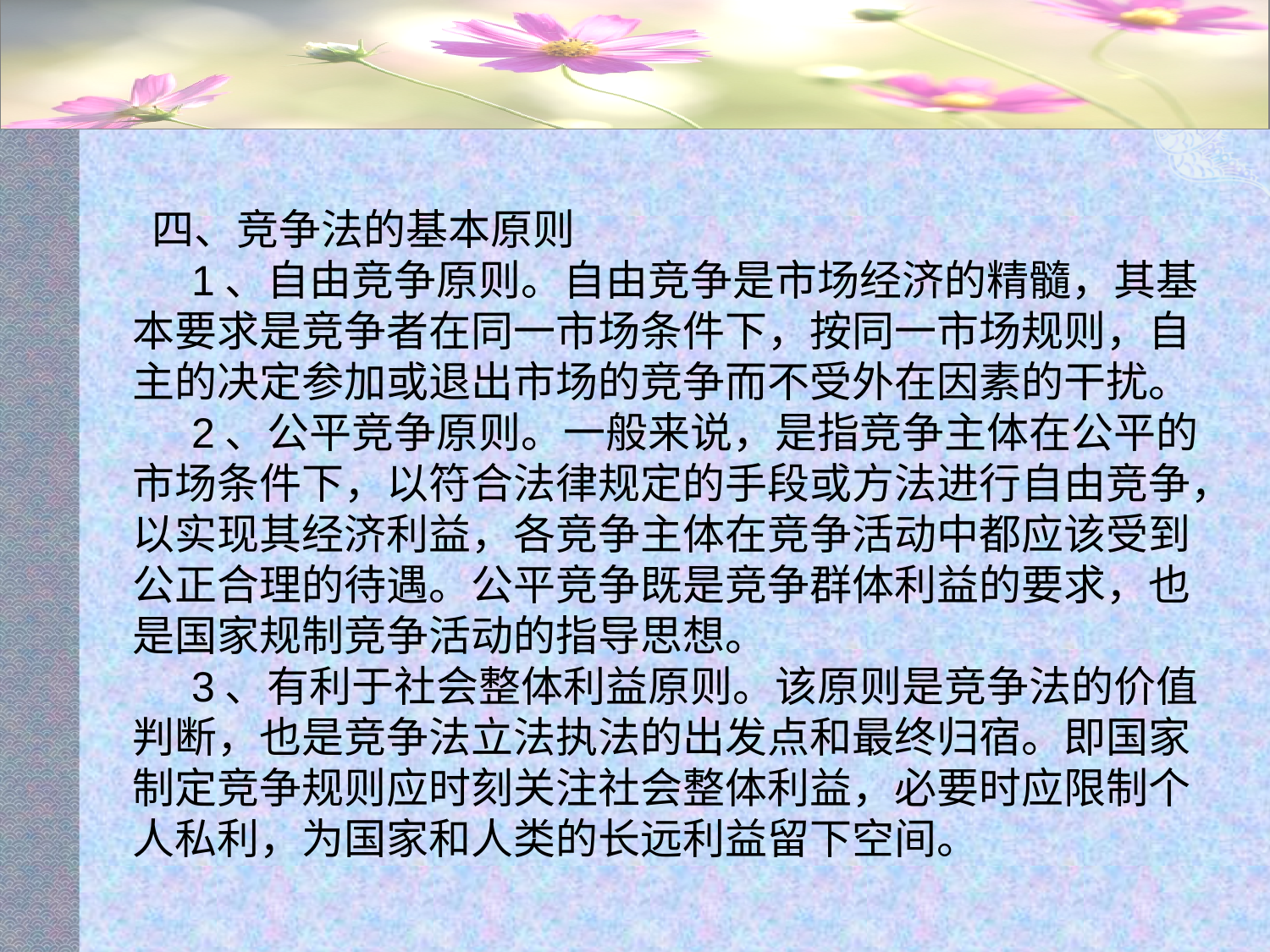

#
 四、竞争法的基本原则
     1、自由竞争原则。自由竞争是市场经济的精髓，其基本要求是竞争者在同一市场条件下，按同一市场规则，自主的决定参加或退出市场的竞争而不受外在因素的干扰。
     2、公平竞争原则。一般来说，是指竞争主体在公平的市场条件下，以符合法律规定的手段或方法进行自由竞争，以实现其经济利益，各竞争主体在竞争活动中都应该受到公正合理的待遇。公平竞争既是竞争群体利益的要求，也是国家规制竞争活动的指导思想。
     3、有利于社会整体利益原则。该原则是竞争法的价值判断，也是竞争法立法执法的出发点和最终归宿。即国家制定竞争规则应时刻关注社会整体利益，必要时应限制个人私利，为国家和人类的长远利益留下空间。